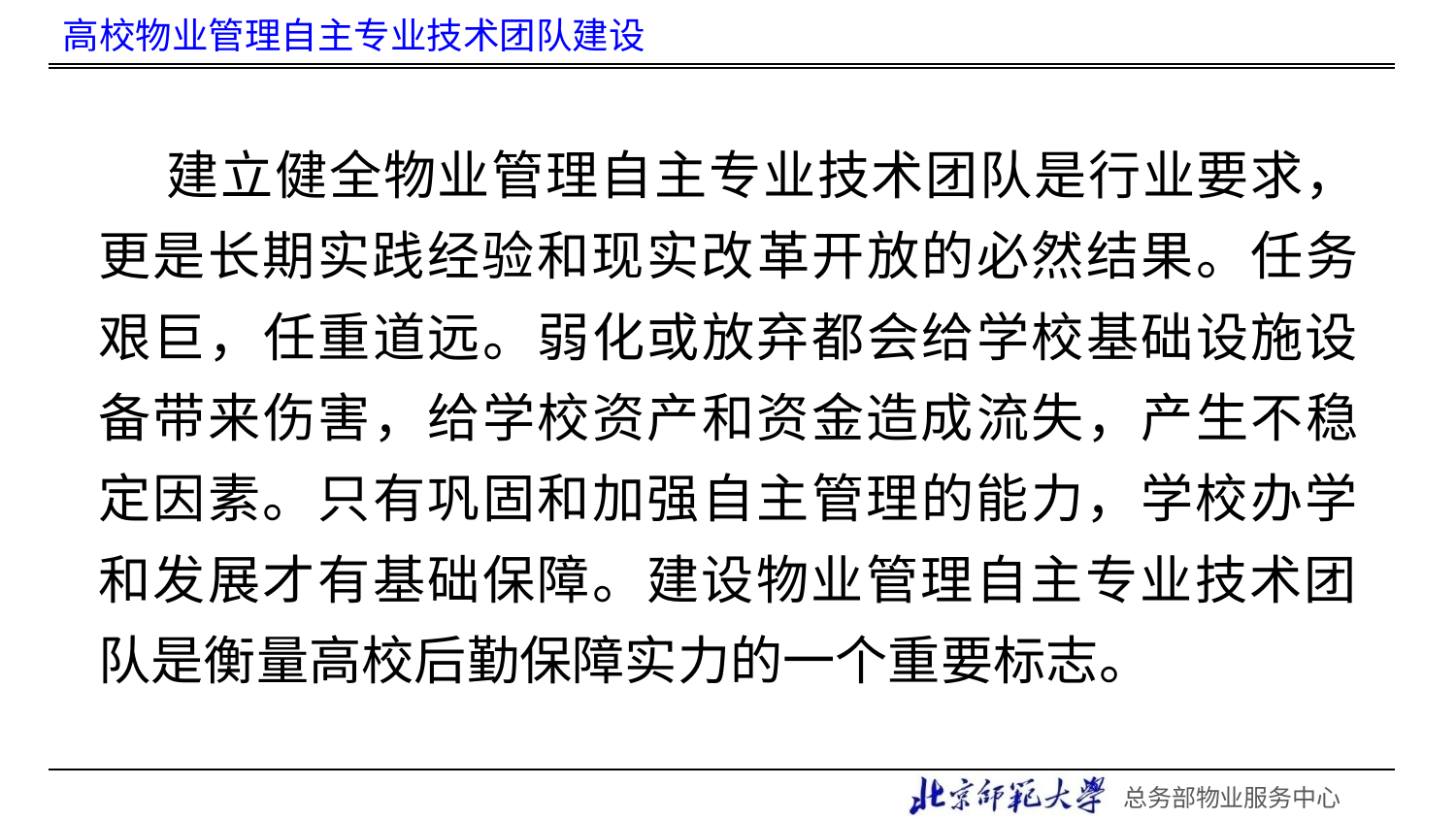

建立健全物业管理自主专业技术团队是行业要求，更是长期实践经验和现实改革开放的必然结果。任务艰巨，任重道远。弱化或放弃都会给学校基础设施设备带来伤害，给学校资产和资金造成流失，产生不稳定因素。只有巩固和加强自主管理的能力，学校办学和发展才有基础保障。建设物业管理自主专业技术团队是衡量高校后勤保障实力的一个重要标志。